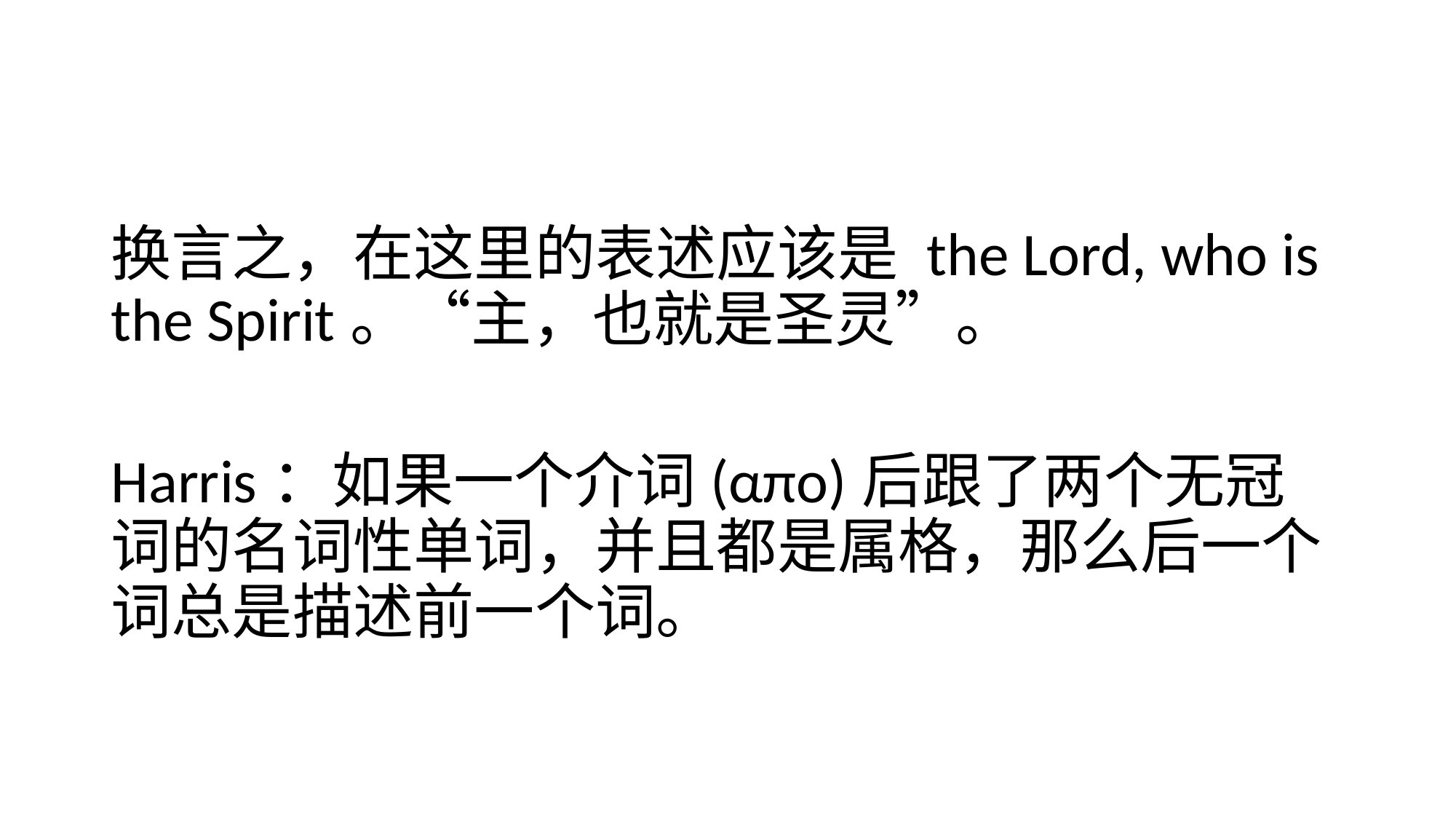

#
换言之，在这里的表述应该是 the Lord, who is the Spirit。“主，也就是圣灵”。

Harris：如果一个介词(απο)后跟了两个无冠词的名词性单词，并且都是属格，那么后一个词总是描述前一个词。